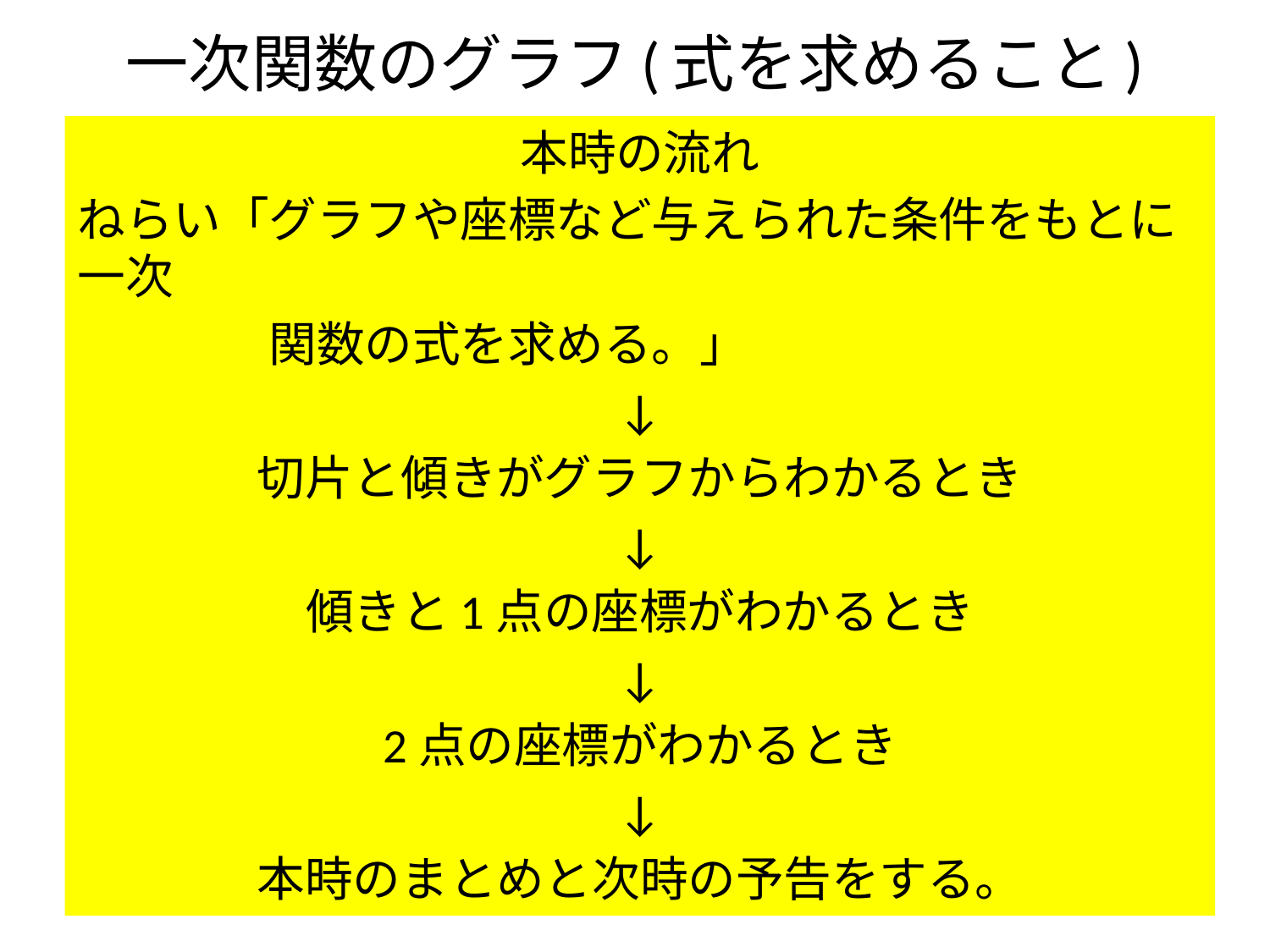

# 一次関数のグラフ(式を求めること)
本時の流れ
ねらい「グラフや座標など与えられた条件をもとに一次
　　　　関数の式を求める。」
↓
切片と傾きがグラフからわかるとき
↓
傾きと1点の座標がわかるとき
↓
2点の座標がわかるとき
↓
本時のまとめと次時の予告をする。